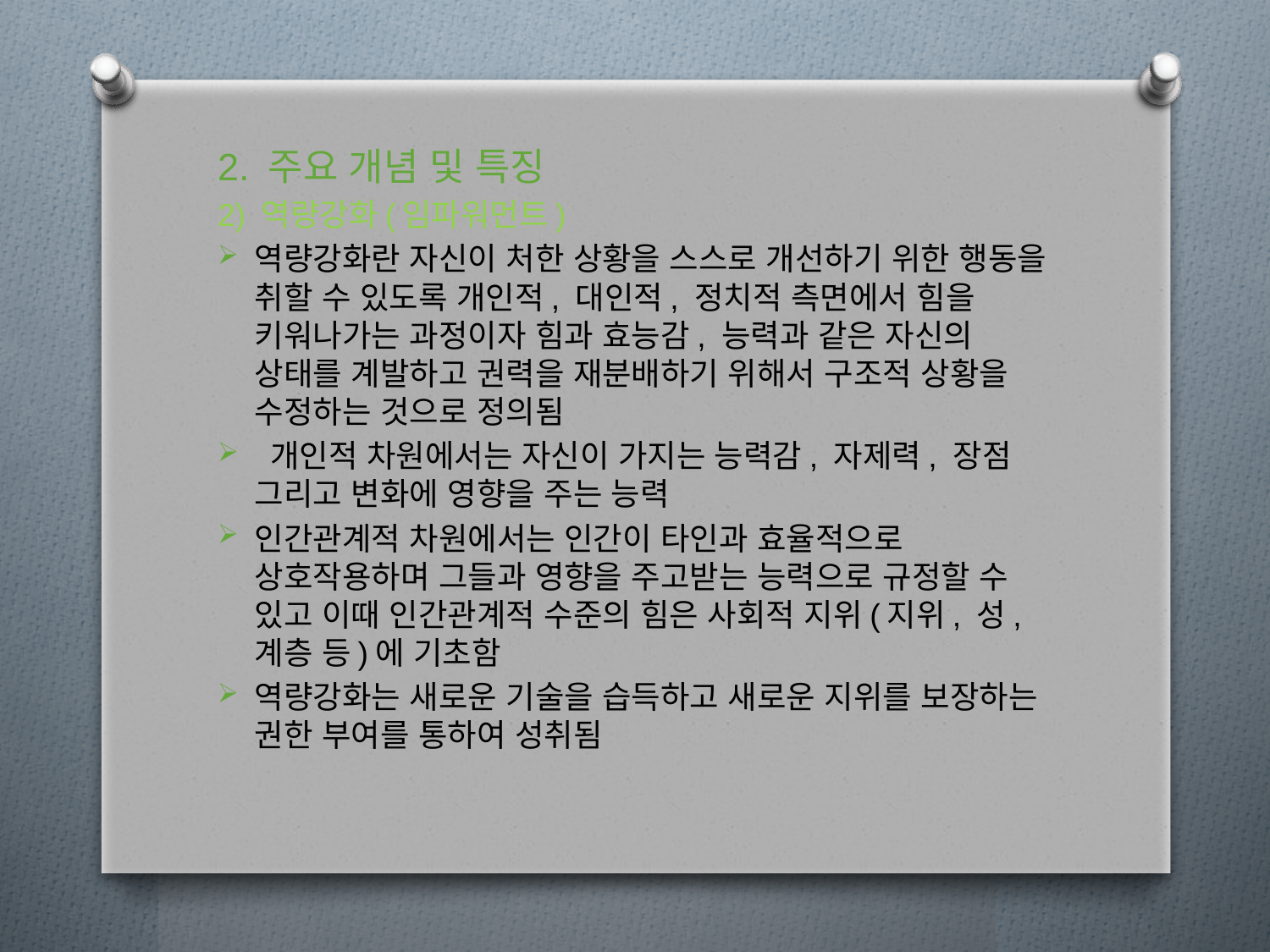

2. 주요 개념 및 특징
2) 역량강화(임파워먼트)
역량강화란 자신이 처한 상황을 스스로 개선하기 위한 행동을 취할 수 있도록 개인적, 대인적, 정치적 측면에서 힘을 키워나가는 과정이자 힘과 효능감, 능력과 같은 자신의 상태를 계발하고 권력을 재분배하기 위해서 구조적 상황을 수정하는 것으로 정의됨
 개인적 차원에서는 자신이 가지는 능력감, 자제력, 장점 그리고 변화에 영향을 주는 능력
인간관계적 차원에서는 인간이 타인과 효율적으로 상호작용하며 그들과 영향을 주고받는 능력으로 규정할 수 있고 이때 인간관계적 수준의 힘은 사회적 지위(지위, 성, 계층 등)에 기초함
역량강화는 새로운 기술을 습득하고 새로운 지위를 보장하는 권한 부여를 통하여 성취됨